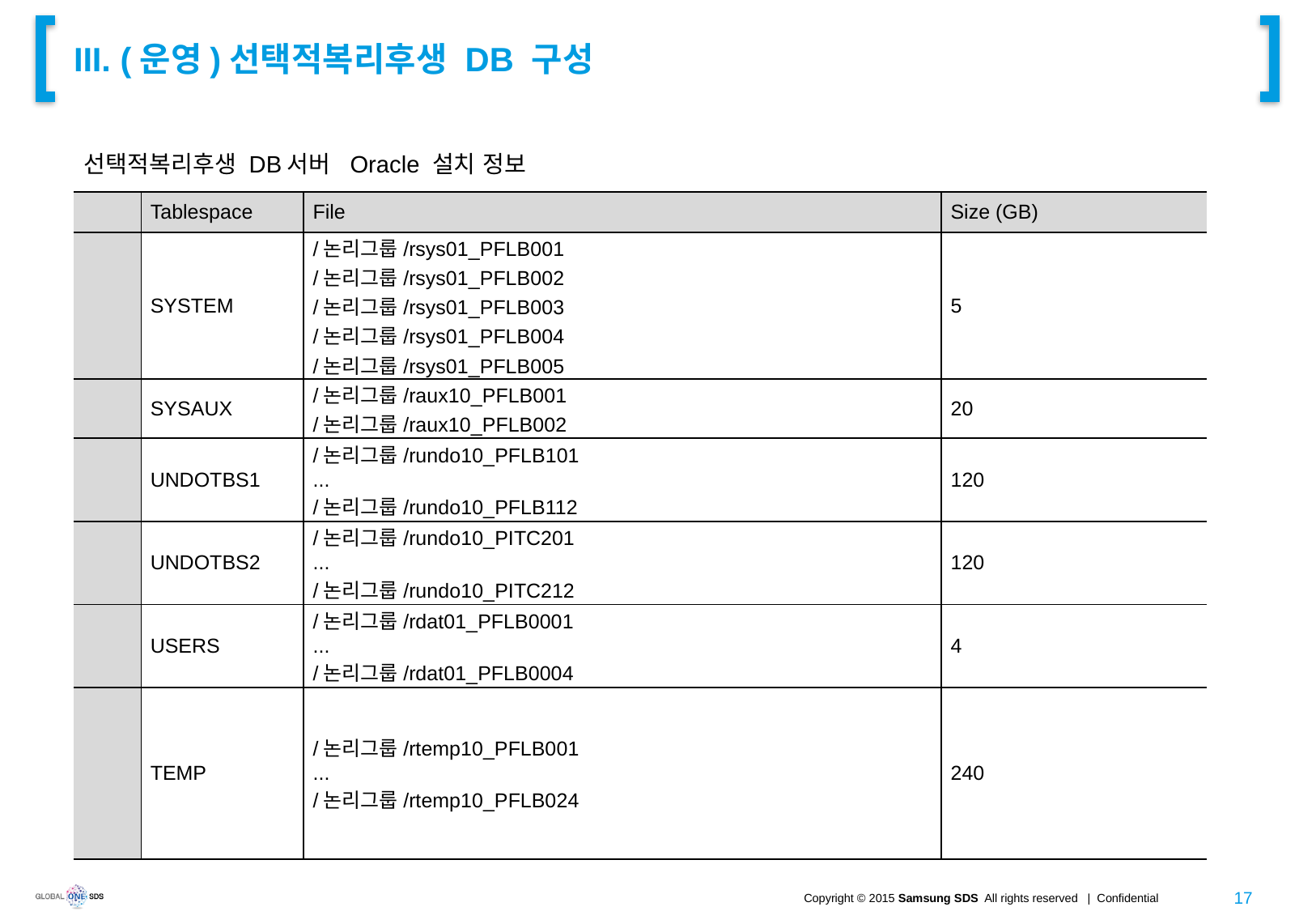

# III. (운영)선택적복리후생 DB 구성
선택적복리후생 DB서버  Oracle 설치 정보
|  | Tablespace | File | Size (GB) |
| --- | --- | --- | --- |
|  | SYSTEM | /논리그룹/rsys01\_PFLB001 /논리그룹/rsys01\_PFLB002 /논리그룹/rsys01\_PFLB003 /논리그룹/rsys01\_PFLB004 /논리그룹/rsys01\_PFLB005 | 5 |
|  | SYSAUX | /논리그룹/raux10\_PFLB001 /논리그룹/raux10\_PFLB002 | 20 |
|  | UNDOTBS1 | /논리그룹/rundo10\_PFLB101 ... /논리그룹/rundo10\_PFLB112 | 120 |
|  | UNDOTBS2 | /논리그룹/rundo10\_PITC201 ... /논리그룹/rundo10\_PITC212 | 120 |
|  | USERS | /논리그룹/rdat01\_PFLB0001 ... /논리그룹/rdat01\_PFLB0004 | 4 |
|  | TEMP | /논리그룹/rtemp10\_PFLB001 ... /논리그룹/rtemp10\_PFLB024 | 240 |